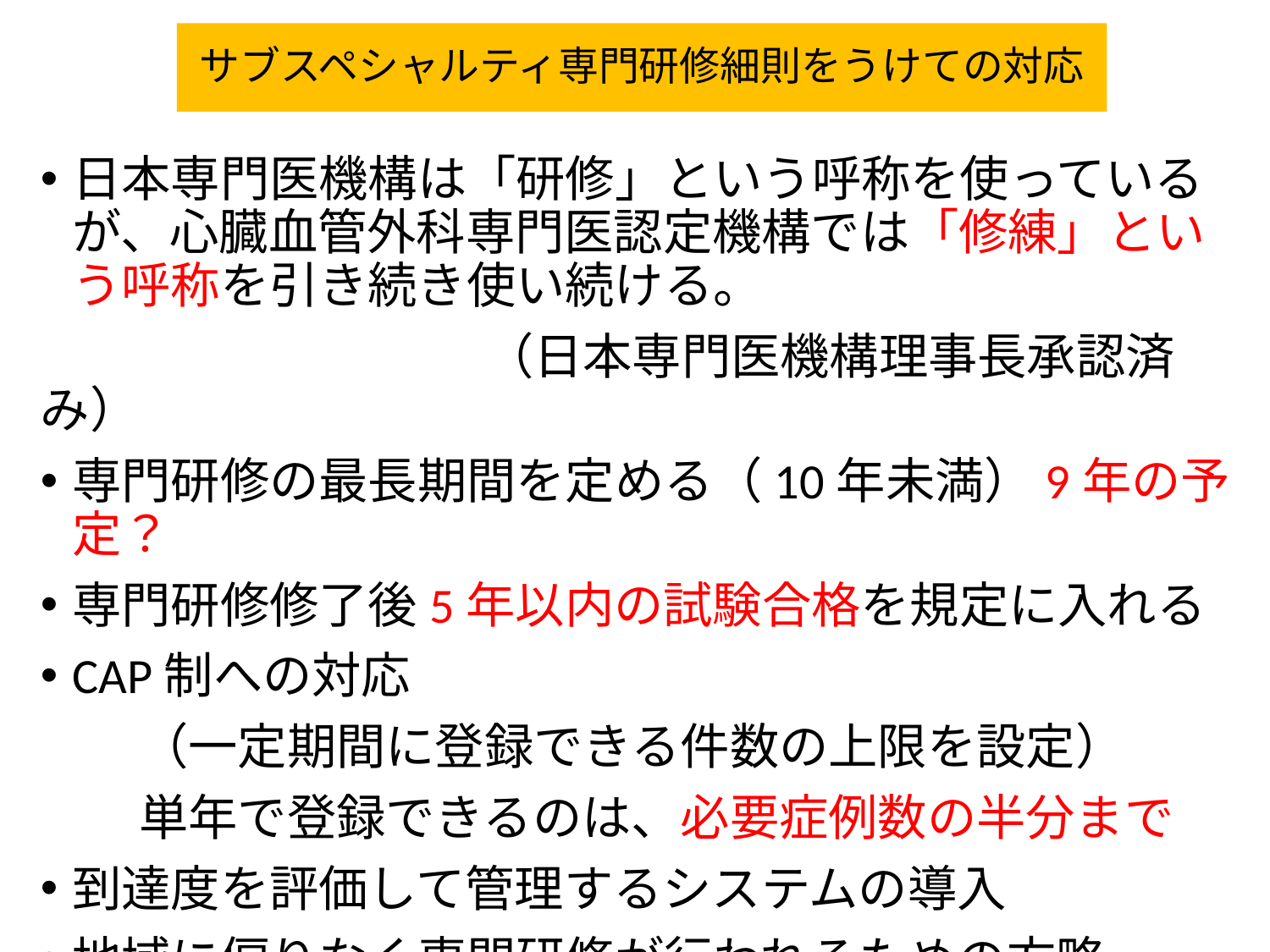

# サブスペシャルティ専門研修細則をうけての対応
日本専門医機構は「研修」という呼称を使っているが、心臓血管外科専門医認定機構では「修練」という呼称を引き続き使い続ける。
　　　　　　　　　（日本専門医機構理事長承認済み）
専門研修の最長期間を定める（10年未満）9年の予定？
専門研修修了後5年以内の試験合格を規定に入れる
CAP制への対応
　　（一定期間に登録できる件数の上限を設定）
　　単年で登録できるのは、必要症例数の半分まで
到達度を評価して管理するシステムの導入
地域に偏りなく専門研修が行われるための方略